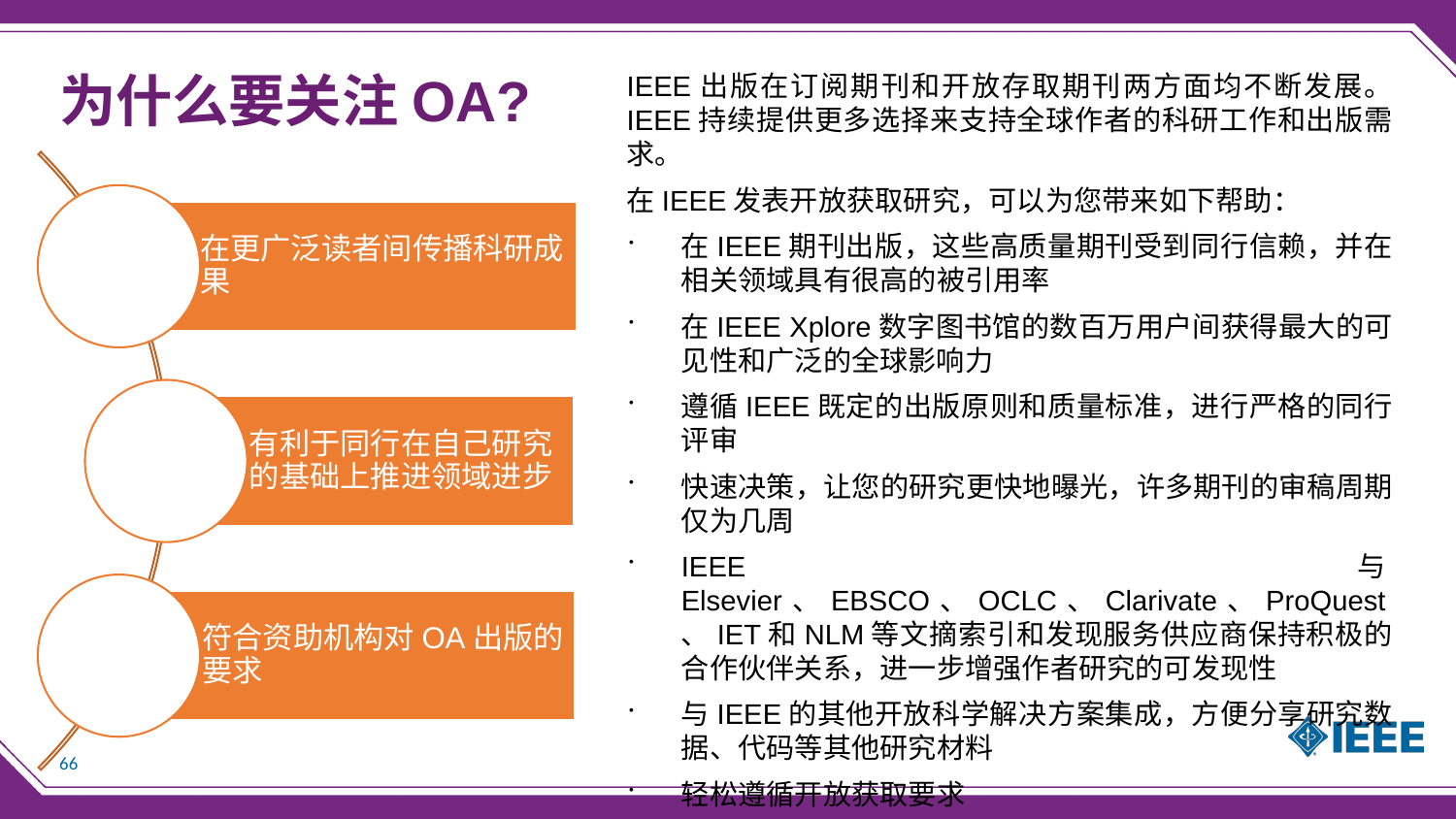

为什么要关注OA?
IEEE出版在订阅期刊和开放存取期刊两方面均不断发展。 IEEE持续提供更多选择来支持全球作者的科研工作和出版需求。
在IEEE发表开放获取研究，可以为您带来如下帮助：
在IEEE期刊出版，这些高质量期刊受到同行信赖，并在相关领域具有很高的被引用率
在IEEE Xplore数字图书馆的数百万用户间获得最大的可见性和广泛的全球影响力
遵循IEEE既定的出版原则和质量标准，进行严格的同行评审
快速决策，让您的研究更快地曝光，许多期刊的审稿周期仅为几周
IEEE与Elsevier、EBSCO、OCLC、Clarivate、ProQuest、IET和NLM等文摘索引和发现服务供应商保持积极的合作伙伴关系，进一步增强作者研究的可发现性
与IEEE的其他开放科学解决方案集成，方便分享研究数据、代码等其他研究材料
轻松遵循开放获取要求

在更广泛读者间传播科研成果
有利于同行在自己研究的基础上推进领域进步
符合资助机构对OA出版的要求
66